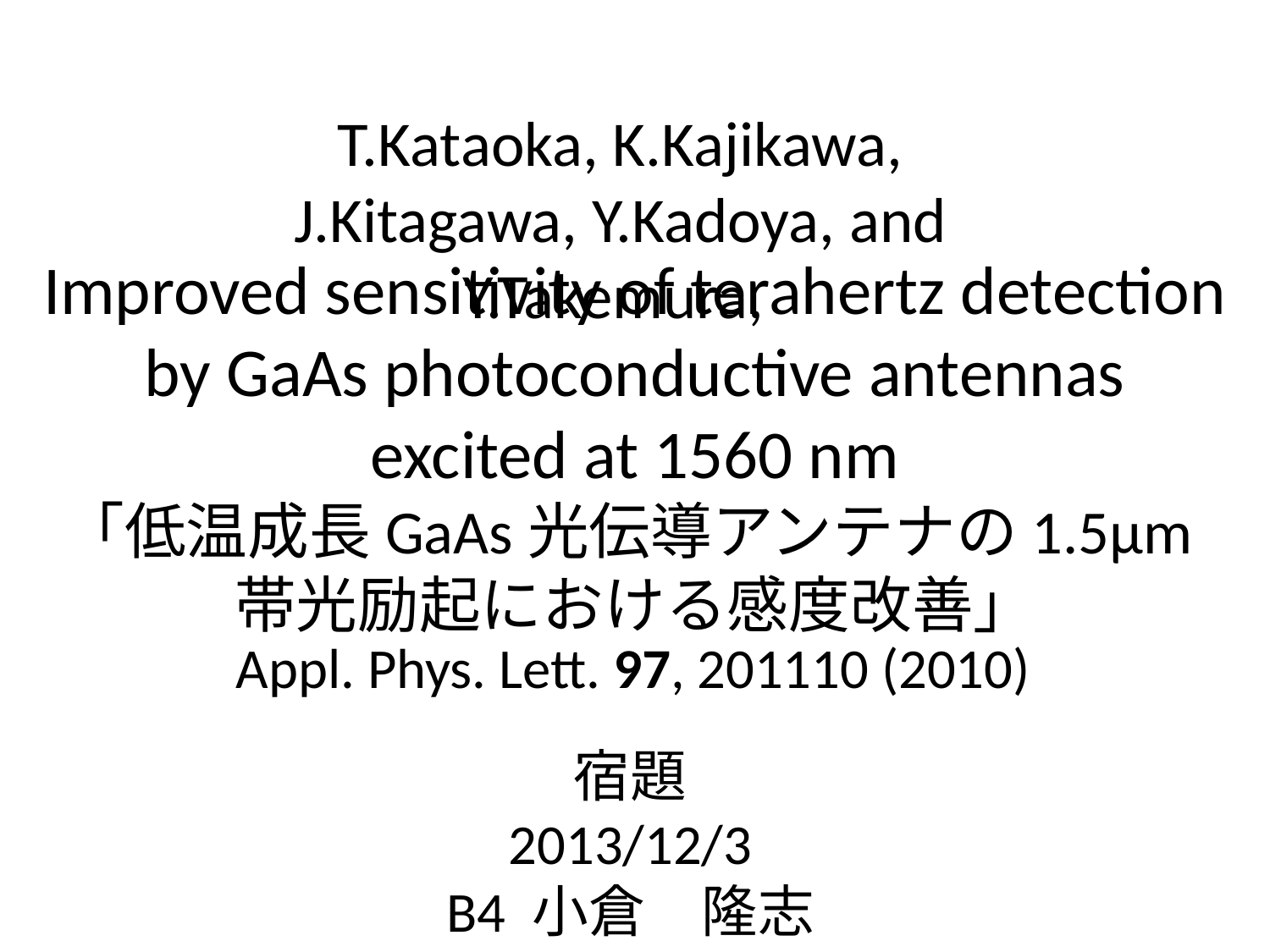

T.Kataoka, K.Kajikawa, J.Kitagawa, Y.Kadoya, and Y.Takemura,
# Improved sensitivity of terahertz detection by GaAs photoconductive antennas excited at 1560 nm 「低温成長GaAs光伝導アンテナの1.5µm帯光励起における感度改善」
Appl. Phys. Lett. 97, 201110 (2010)

宿題
2013/12/3
B4 小倉　隆志